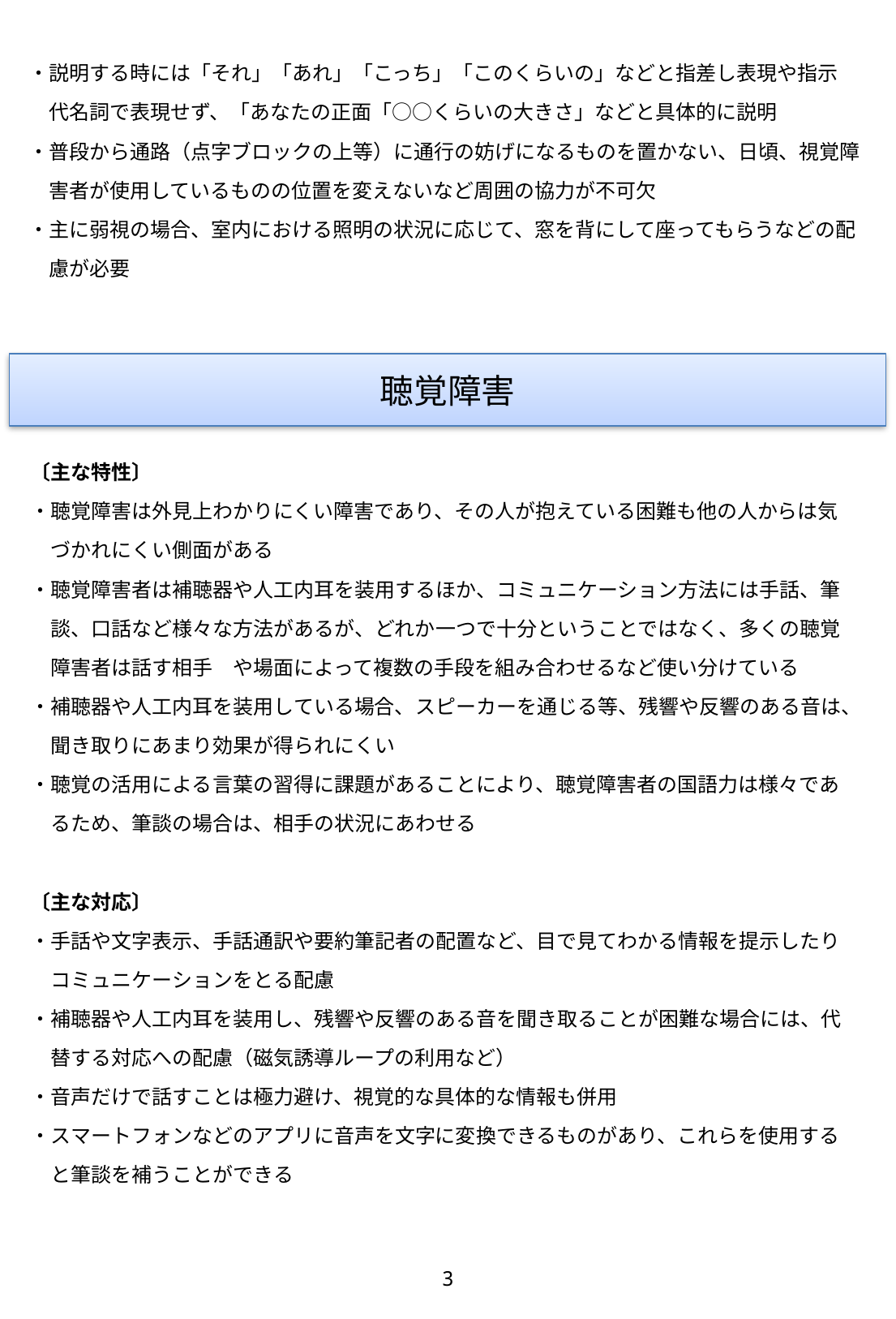

・説明する時には「それ」「あれ」「こっち」「このくらいの」などと指差し表現や指示
　代名詞で表現せず、「あなたの正面「○○くらいの大きさ」などと具体的に説明
・普段から通路（点字ブロックの上等）に通行の妨げになるものを置かない、日頃、視覚障
　害者が使用しているものの位置を変えないなど周囲の協力が不可欠
・主に弱視の場合、室内における照明の状況に応じて、窓を背にして座ってもらうなどの配
　慮が必要

聴覚障害
〔主な特性〕
・聴覚障害は外見上わかりにくい障害であり、その人が抱えている困難も他の人からは気
　づかれにくい側面がある
・聴覚障害者は補聴器や人工内耳を装用するほか、コミュニケーション方法には手話、筆
　談、口話など様々な方法があるが、どれか一つで十分ということではなく、多くの聴覚
　障害者は話す相手　や場面によって複数の手段を組み合わせるなど使い分けている
・補聴器や人工内耳を装用している場合、スピーカーを通じる等、残響や反響のある音は、
　聞き取りにあまり効果が得られにくい
・聴覚の活用による言葉の習得に課題があることにより、聴覚障害者の国語力は様々であ
　るため、筆談の場合は、相手の状況にあわせる

〔主な対応〕
・手話や文字表示、手話通訳や要約筆記者の配置など、目で見てわかる情報を提示したり
　コミュニケーションをとる配慮
・補聴器や人工内耳を装用し、残響や反響のある音を聞き取ることが困難な場合には、代
　替する対応への配慮（磁気誘導ループの利用など）
・音声だけで話すことは極力避け、視覚的な具体的な情報も併用
・スマートフォンなどのアプリに音声を文字に変換できるものがあり、これらを使用する
　と筆談を補うことができる

3